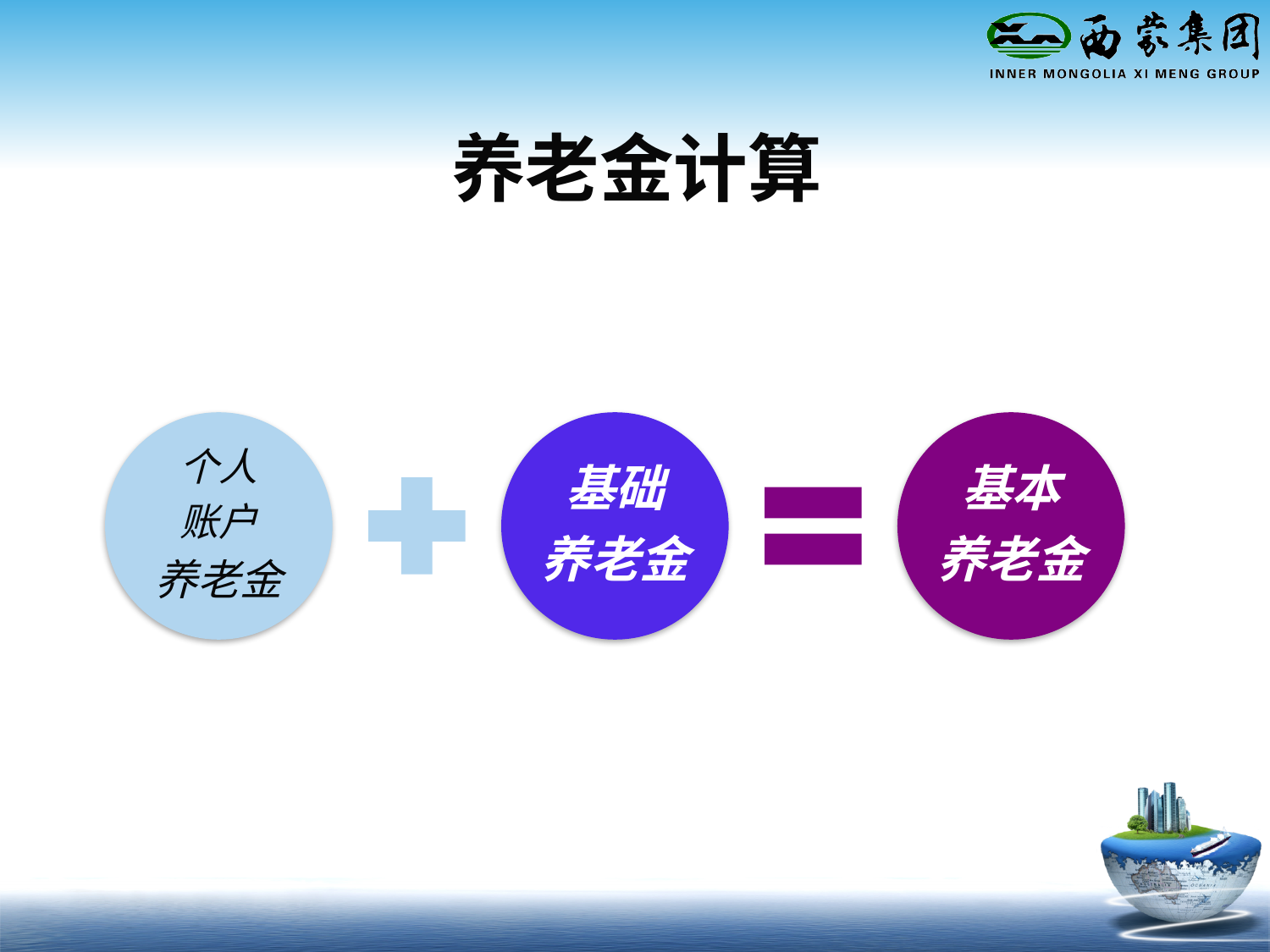

# 养老金计算
个人
账户
养老金

基础
养老金

基本
养老金